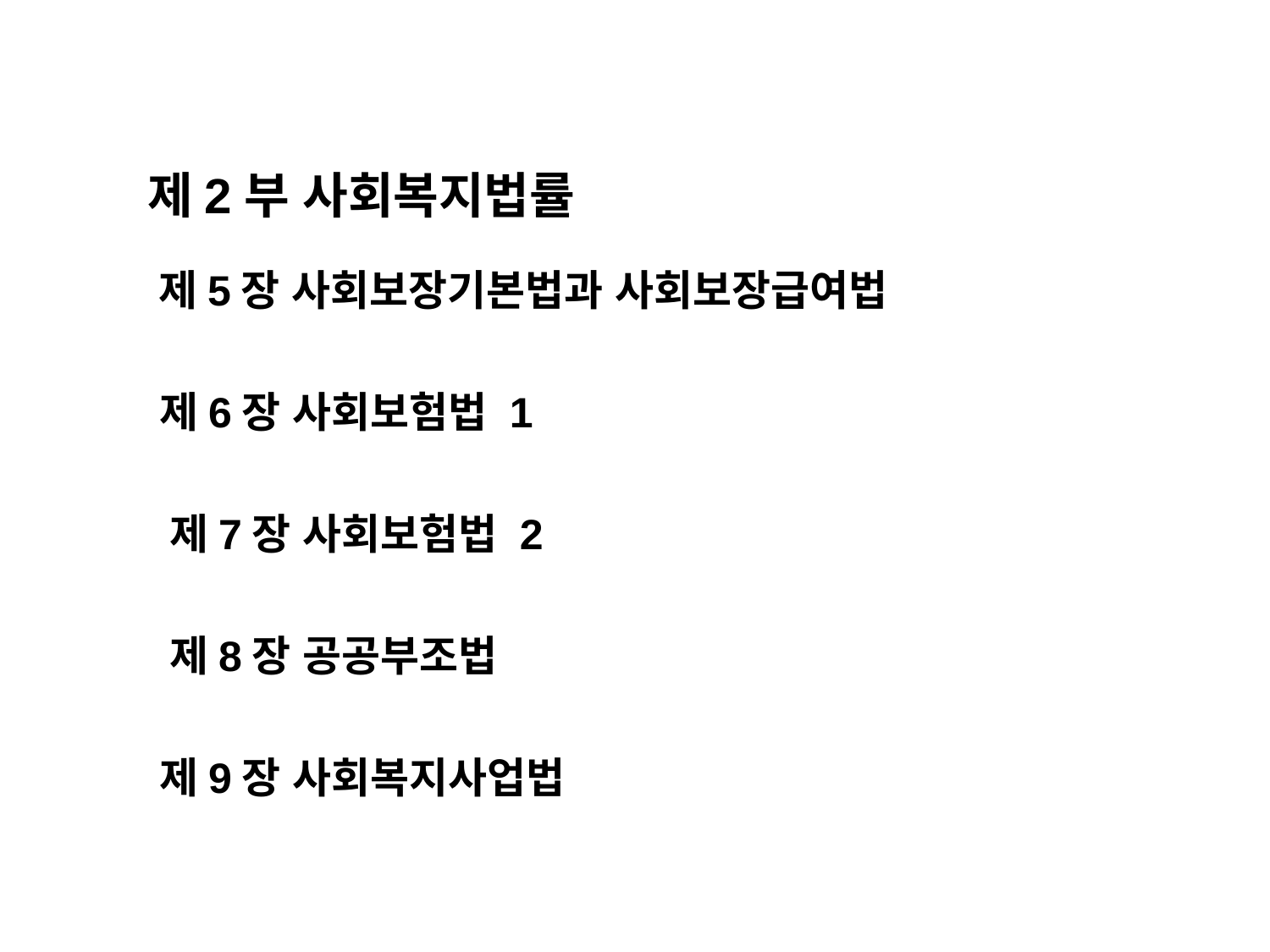

제2부 사회복지법률
 제5장 사회보장기본법과 사회보장급여법
 제6장 사회보험법 1
 제7장 사회보험법 2
 제8장 공공부조법
 제9장 사회복지사업법